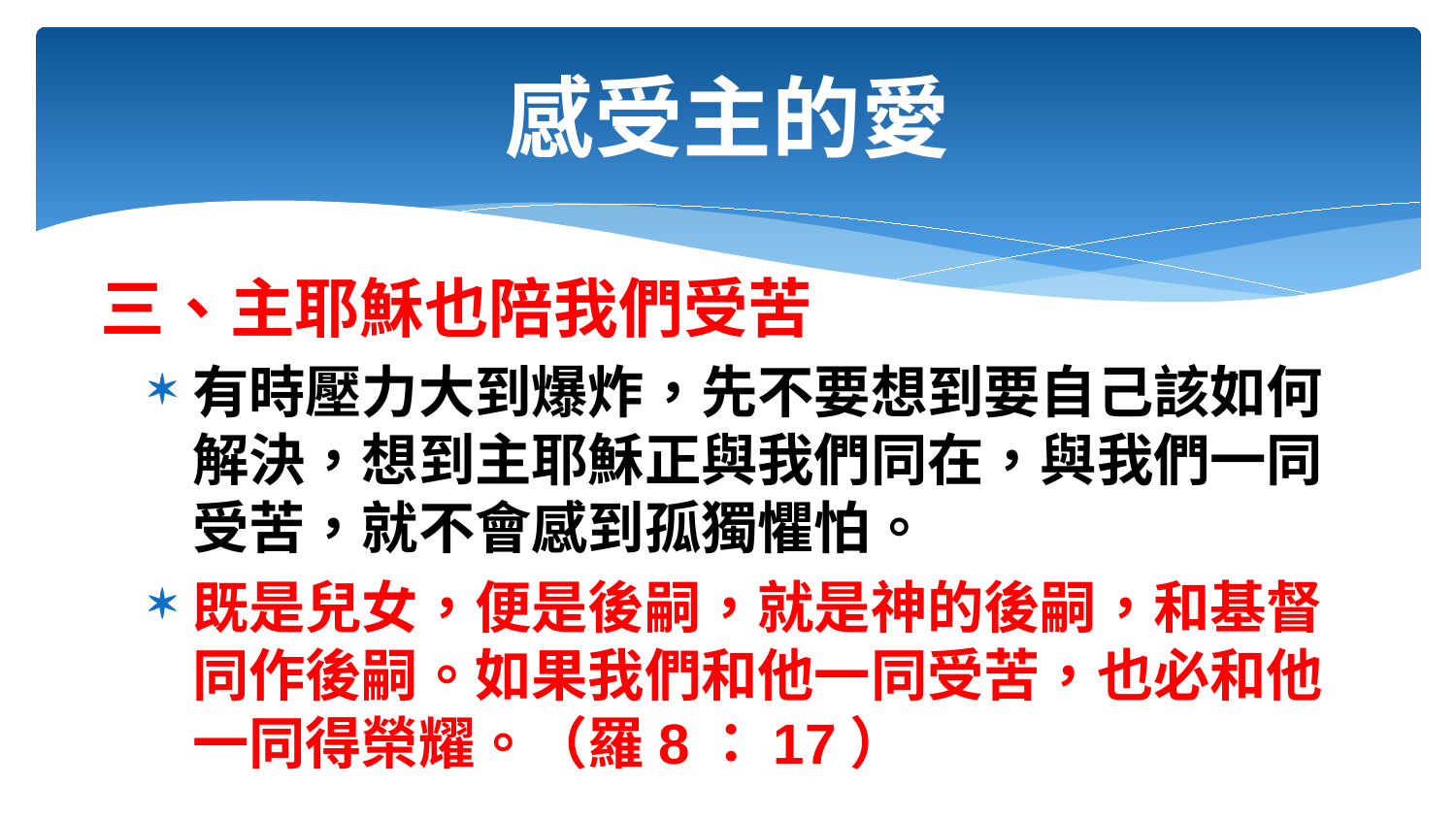

# 感受主的愛
三、主耶穌也陪我們受苦
有時壓力大到爆炸，先不要想到要自己該如何解決，想到主耶穌正與我們同在，與我們一同受苦，就不會感到孤獨懼怕。
既是兒女，便是後嗣，就是神的後嗣，和基督同作後嗣。如果我們和他一同受苦，也必和他一同得榮耀。（羅8：17）